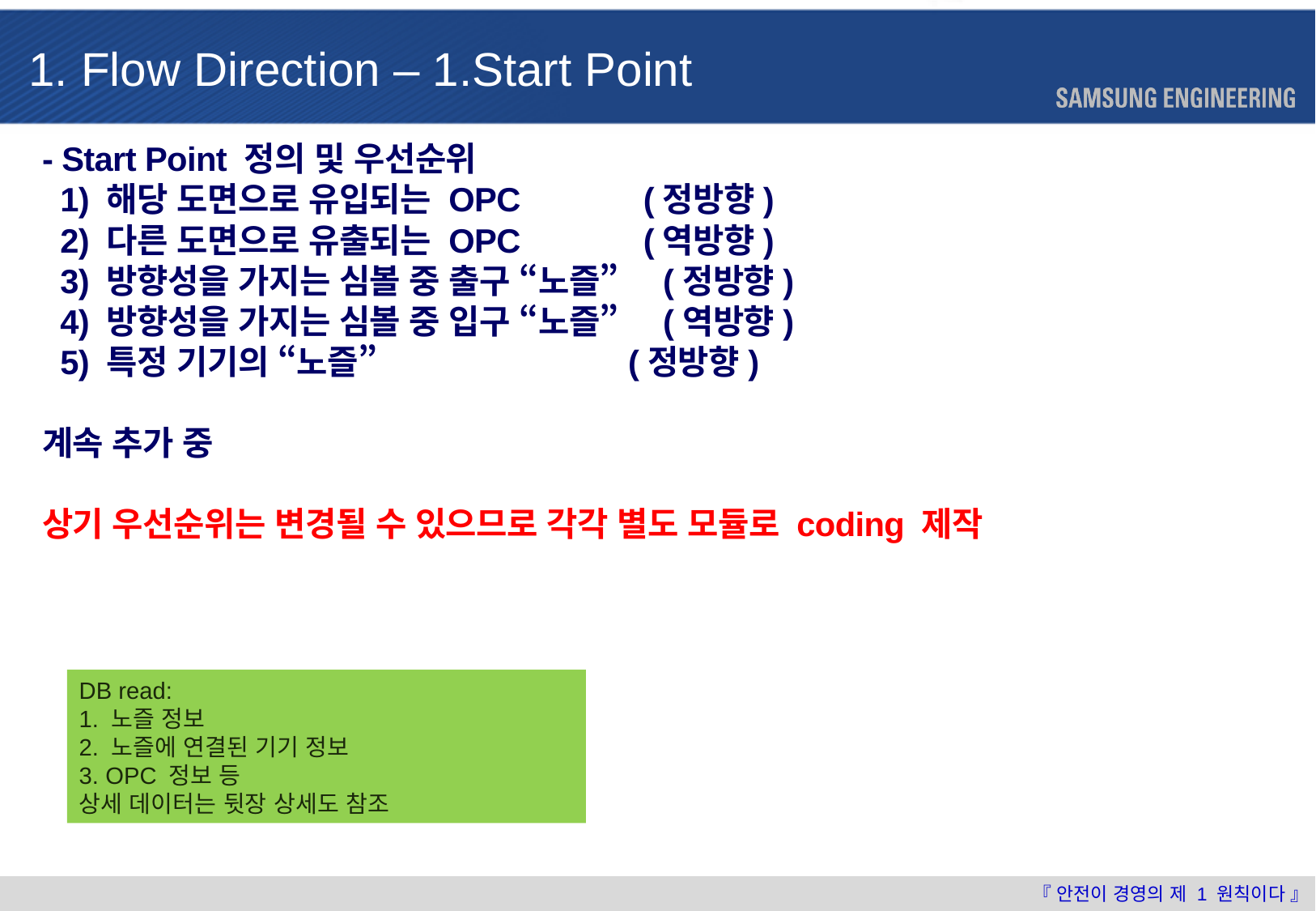

1. Flow Direction – 1.Start Point
- Start Point 정의 및 우선순위
  1) 해당 도면으로 유입되는 OPC              (정방향)
  2) 다른 도면으로 유출되는 OPC              (역방향)
  3) 방향성을 가지는 심볼 중 출구 “노즐”    (정방향)
  4) 방향성을 가지는 심볼 중 입구 “노즐”    (역방향)
  5) 특정 기기의 “노즐”                           (정방향)

계속 추가 중

상기 우선순위는 변경될 수 있으므로 각각 별도 모듈로 coding 제작
DB read:
1. 노즐 정보
2. 노즐에 연결된 기기 정보
3. OPC 정보 등
상세 데이터는 뒷장 상세도 참조